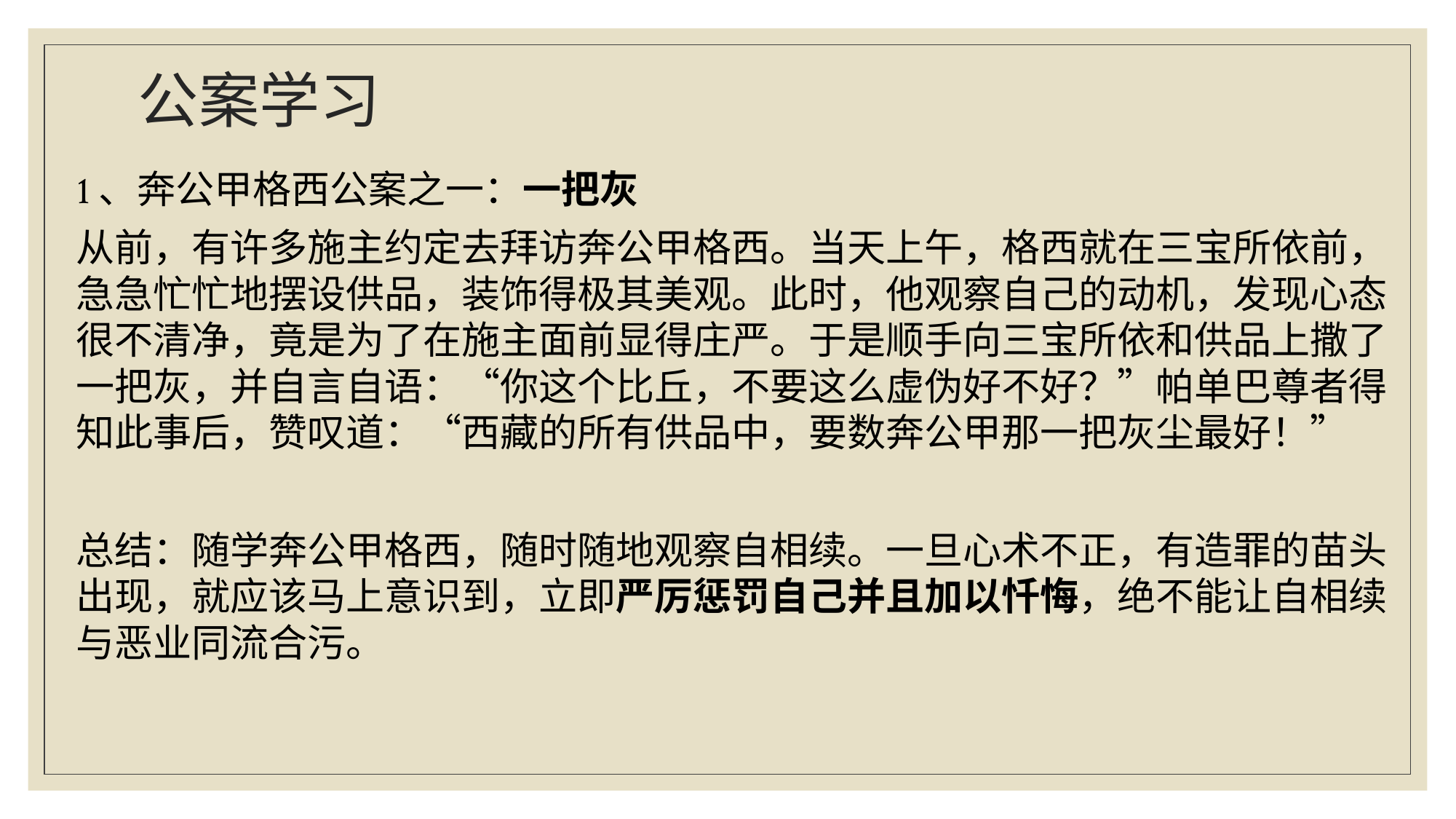

# 公案学习
1、奔公甲格西公案之一：一把灰
从前，有许多施主约定去拜访奔公甲格西。当天上午，格西就在三宝所依前，急急忙忙地摆设供品，装饰得极其美观。此时，他观察自己的动机，发现心态很不清净，竟是为了在施主面前显得庄严。于是顺手向三宝所依和供品上撒了一把灰，并自言自语：“你这个比丘，不要这么虚伪好不好？”帕单巴尊者得知此事后，赞叹道：“西藏的所有供品中，要数奔公甲那一把灰尘最好！”

总结：随学奔公甲格西，随时随地观察自相续。一旦心术不正，有造罪的苗头出现，就应该马上意识到，立即严厉惩罚自己并且加以忏悔，绝不能让自相续与恶业同流合污。